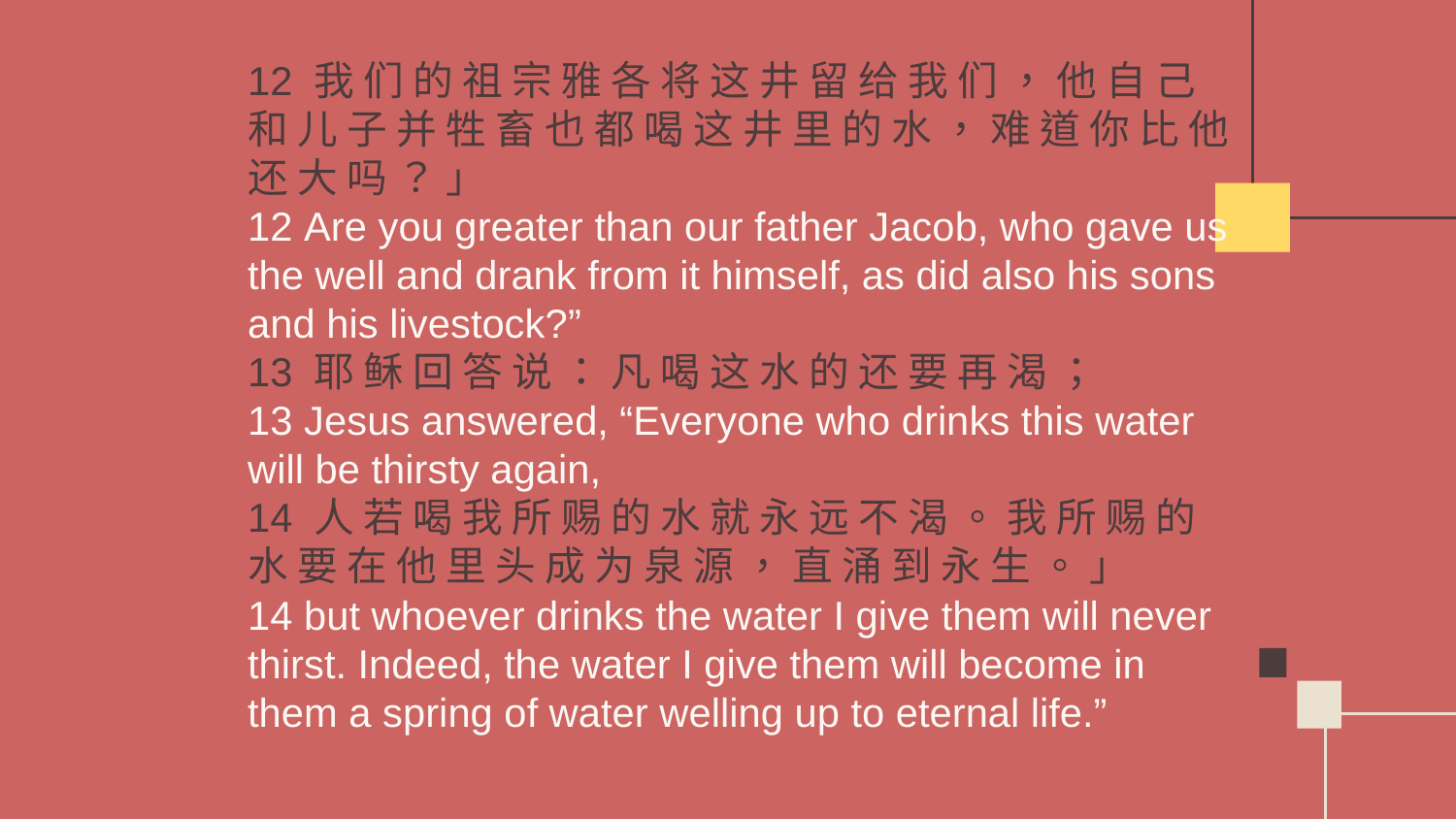

# 12 我 们 的 祖 宗 雅 各 将 这 井 留 给 我 们 ， 他 自 己 和 儿 子 并 牲 畜 也 都 喝 这 井 里 的 水 ， 难 道 你 比 他 还 大 吗 ？ 」 12 Are you greater than our father Jacob, who gave us the well and drank from it himself, as did also his sons and his livestock?” 13 耶 稣 回 答 说 ： 凡 喝 这 水 的 还 要 再 渴 ； 13 Jesus answered, “Everyone who drinks this water will be thirsty again, 14 人 若 喝 我 所 赐 的 水 就 永 远 不 渴 。 我 所 赐 的 水 要 在 他 里 头 成 为 泉 源 ， 直 涌 到 永 生 。 」 14 but whoever drinks the water I give them will never thirst. Indeed, the water I give them will become in them a spring of water welling up to eternal life.”